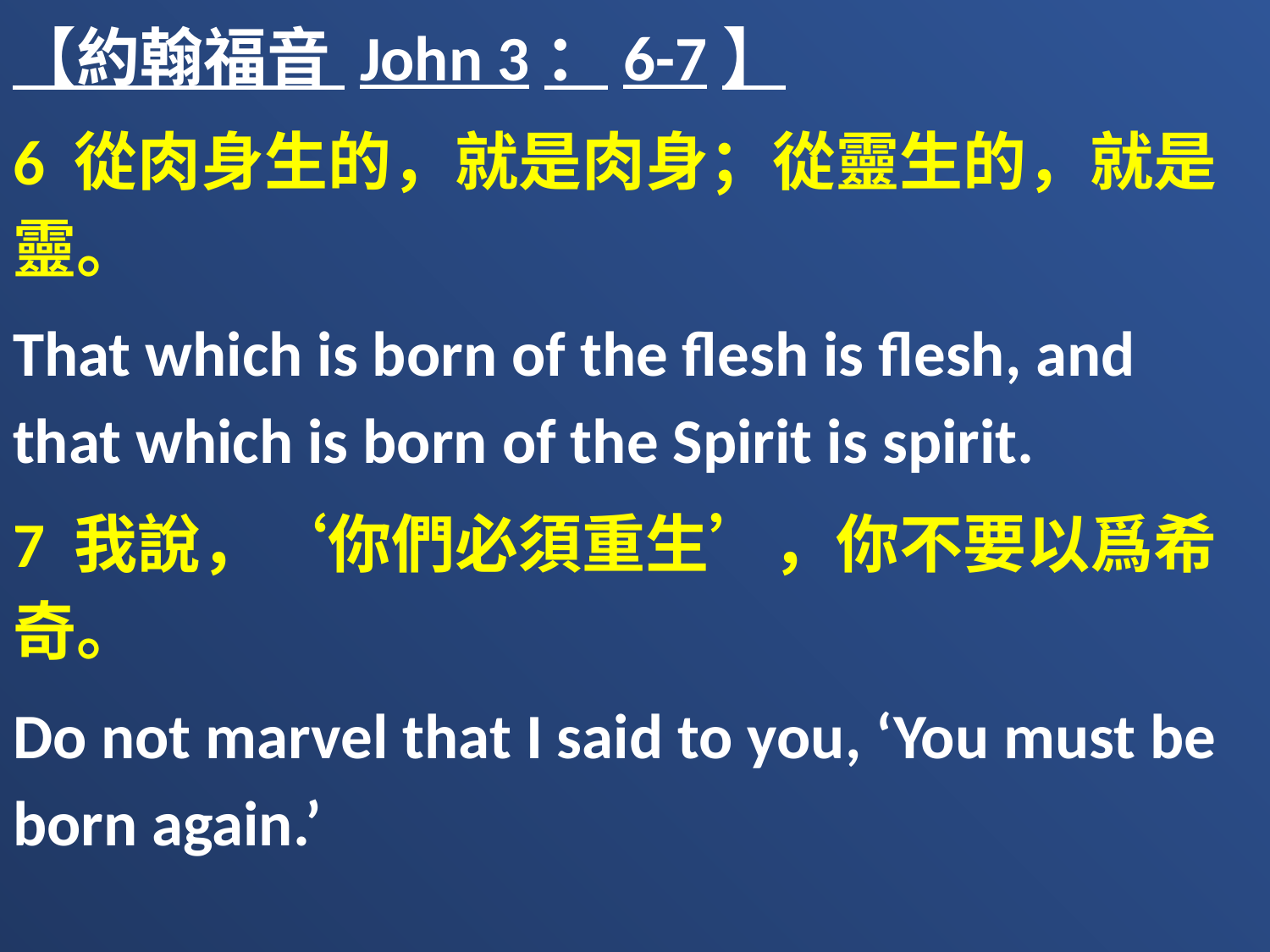

【約翰福音 John 3：6-7】
6 從肉身生的，就是肉身；從靈生的，就是靈。
That which is born of the flesh is flesh, and that which is born of the Spirit is spirit.
7 我說，‘你們必須重生’，你不要以爲希奇。
Do not marvel that I said to you, ‘You must be born again.’